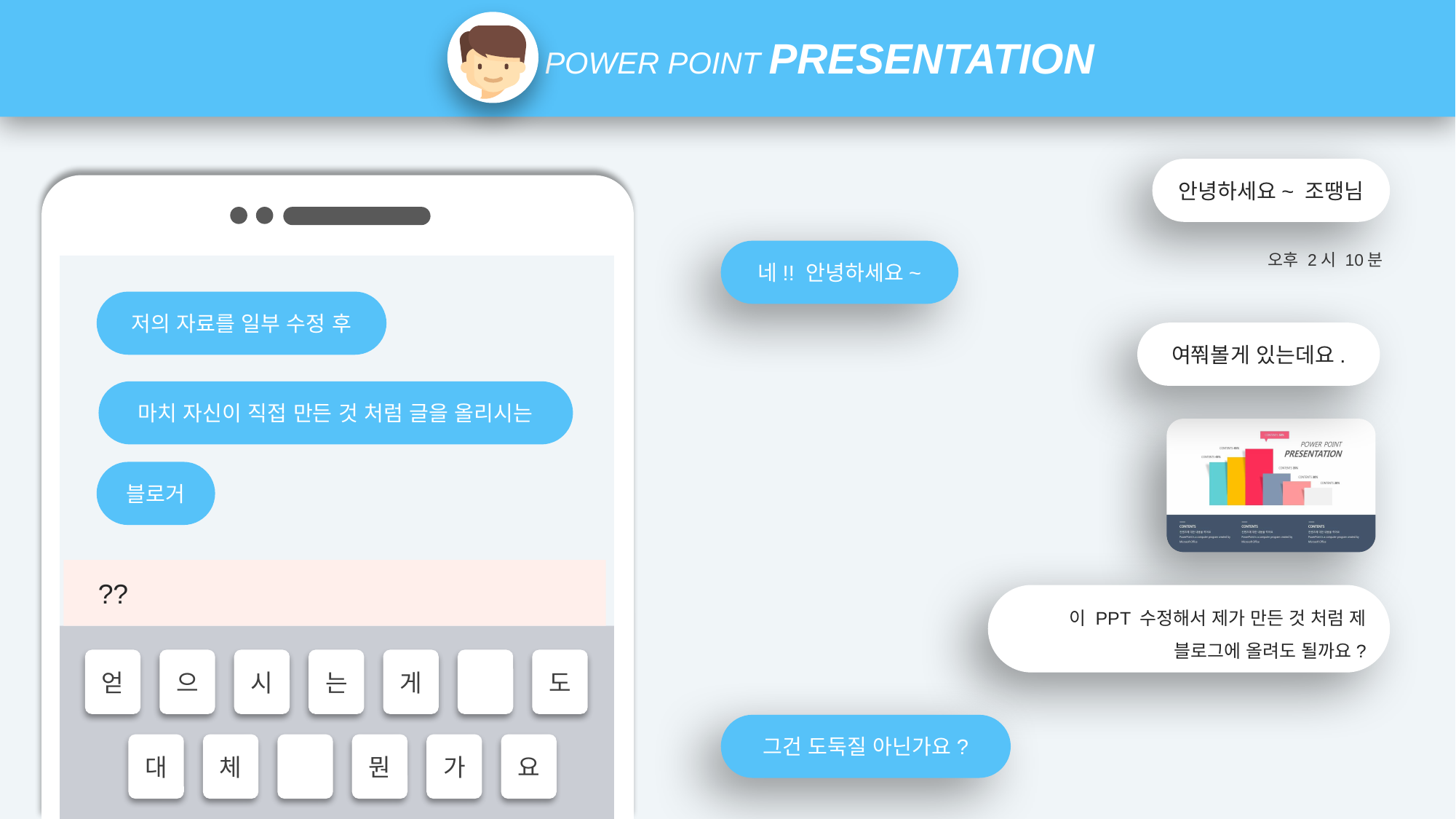

POWER POINT PRESENTATION

안녕하세요~ 조땡님

오후 2시 10분
네!! 안녕하세요~

저의 자료를 일부 수정 후
여쭤볼게 있는데요.
마치 자신이 직접 만든 것 처럼 글을 올리시는

블로거
??
이 PPT 수정해서 제가 만든 것 처럼 제 블로그에 올려도 될까요?

도
얻
으
시
는
게

그건 도둑질 아닌가요?
요
대
체

뭔
가